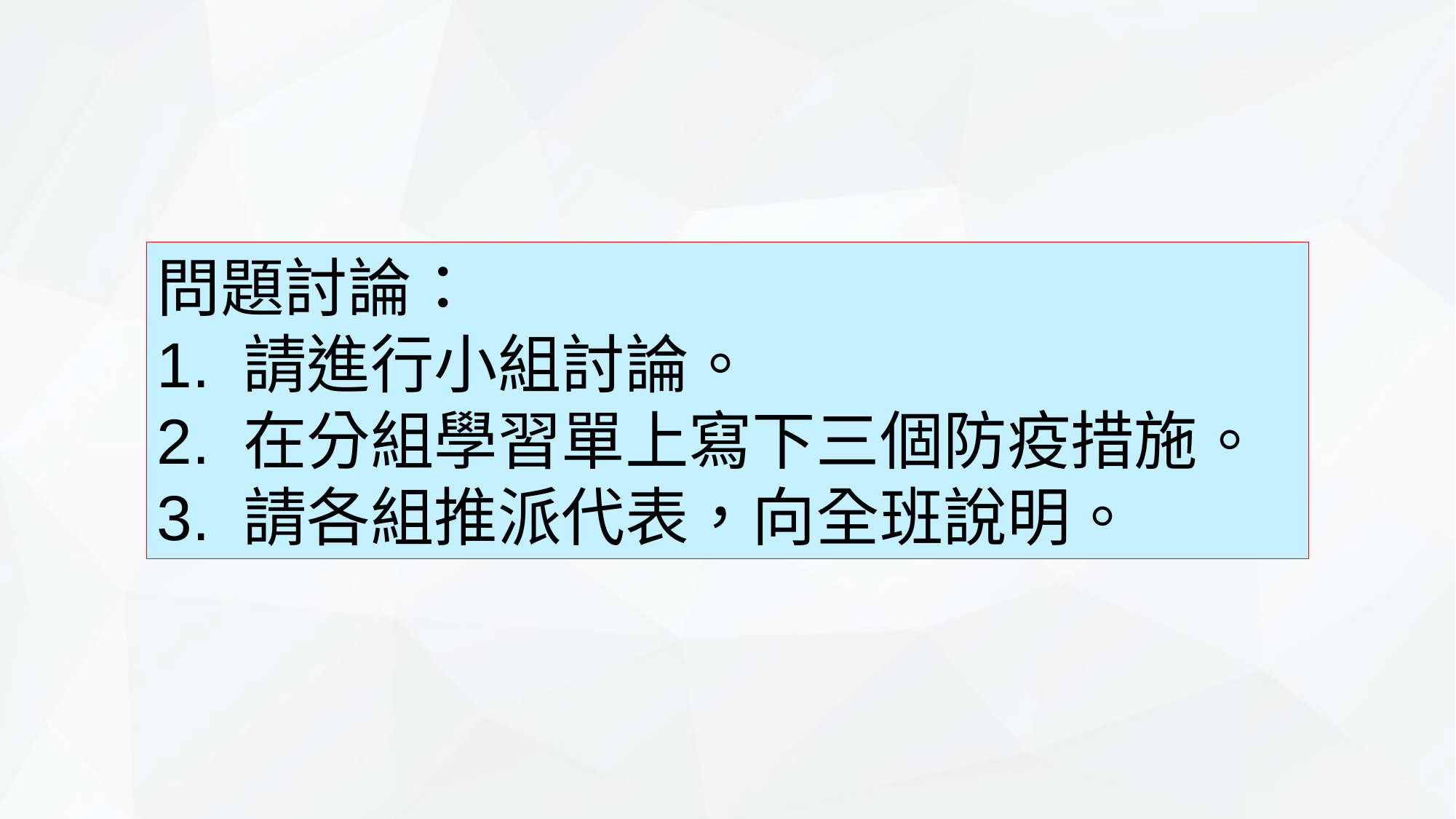

問題討論：
1. 請進行小組討論。
2. 在分組學習單上寫下三個防疫措施。
3. 請各組推派代表，向全班說明。